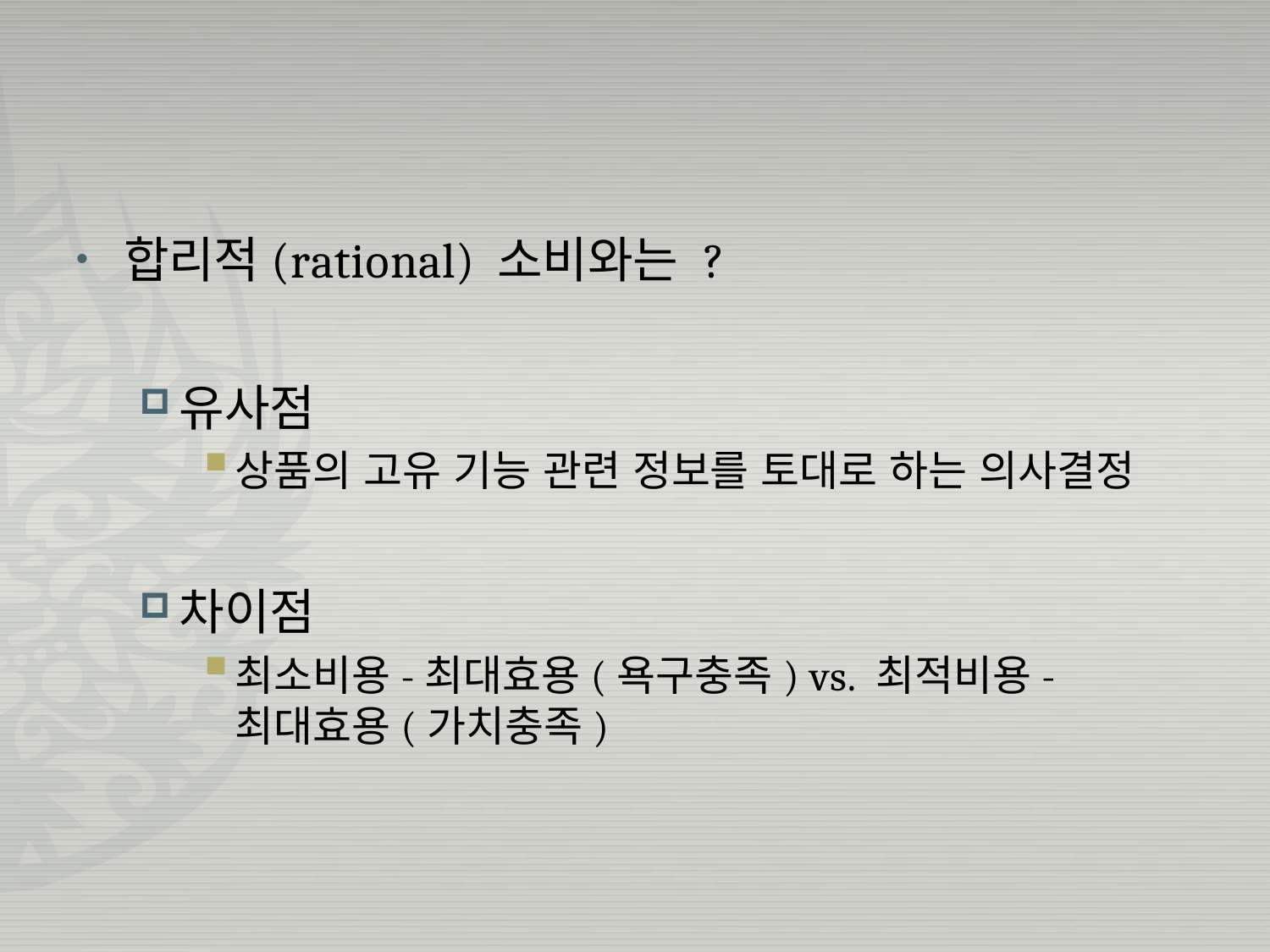

#
합리적(rational) 소비와는 ?

유사점
상품의 고유 기능 관련 정보를 토대로 하는 의사결정

차이점
최소비용-최대효용(욕구충족) vs. 최적비용-최대효용(가치충족)